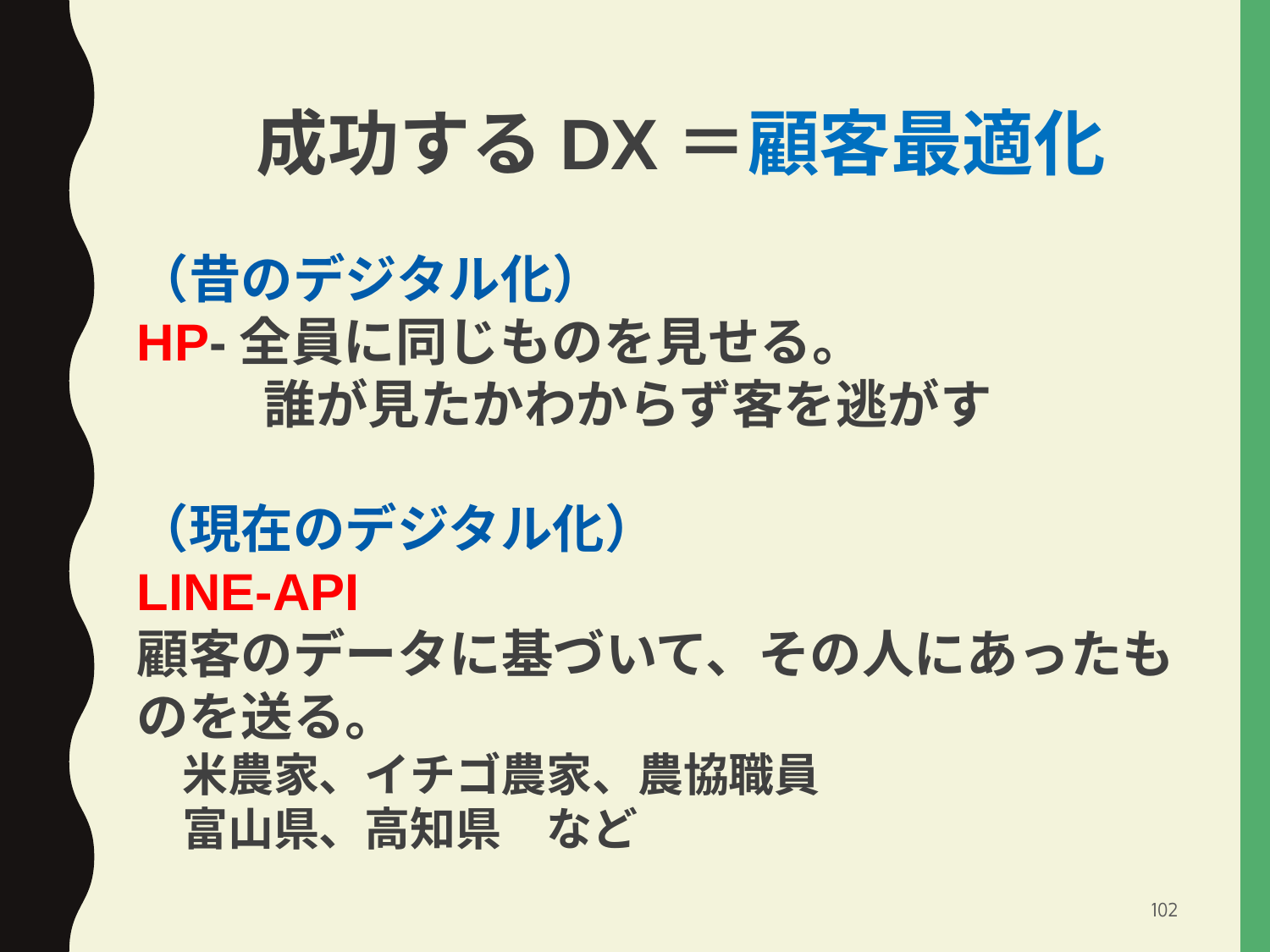

成功するDX＝顧客最適化

（昔のデジタル化）
HP-全員に同じものを見せる。
	誰が見たかわからず客を逃がす

（現在のデジタル化）
LINE-API
顧客のデータに基づいて、その人にあったものを送る。
　米農家、イチゴ農家、農協職員
　富山県、高知県　など

102